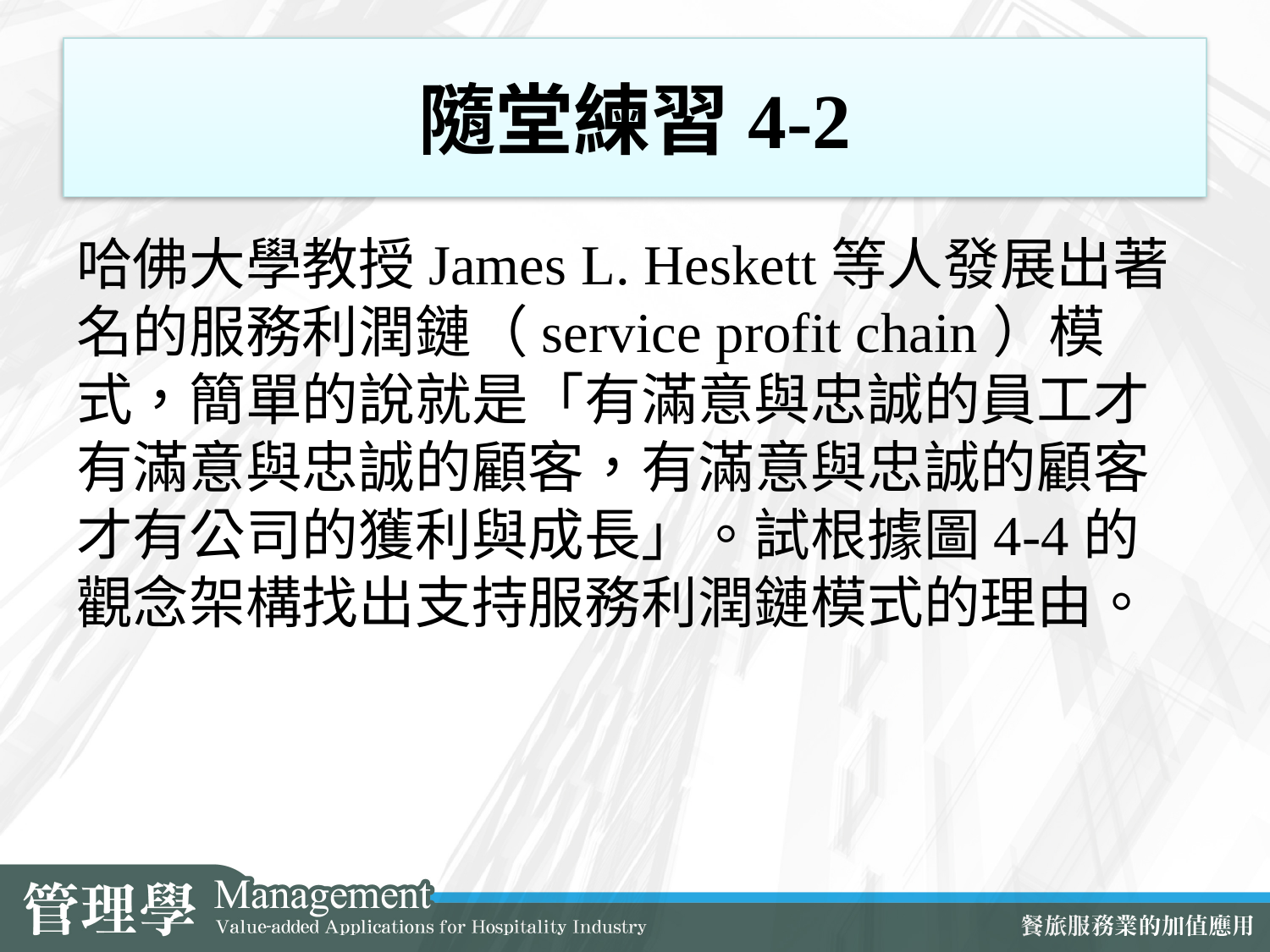

# 隨堂練習4-2
哈佛大學教授James L. Heskett等人發展出著名的服務利潤鏈（service profit chain）模式，簡單的說就是「有滿意與忠誠的員工才有滿意與忠誠的顧客，有滿意與忠誠的顧客才有公司的獲利與成長」。試根據圖4-4的觀念架構找出支持服務利潤鏈模式的理由。